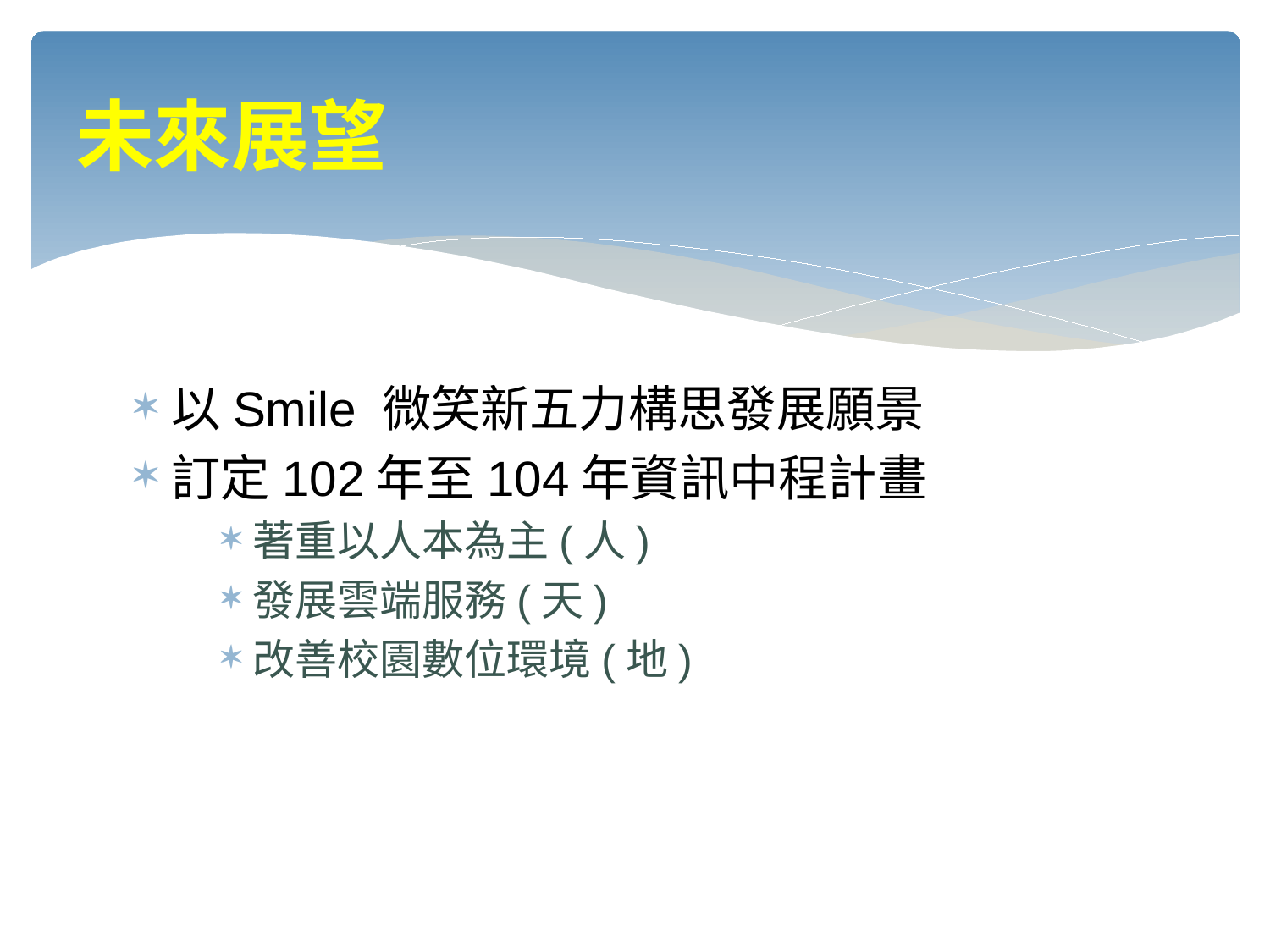

# 未來展望
以Smile 微笑新五力構思發展願景
訂定102年至104年資訊中程計畫
著重以人本為主(人)
發展雲端服務(天)
改善校園數位環境(地)